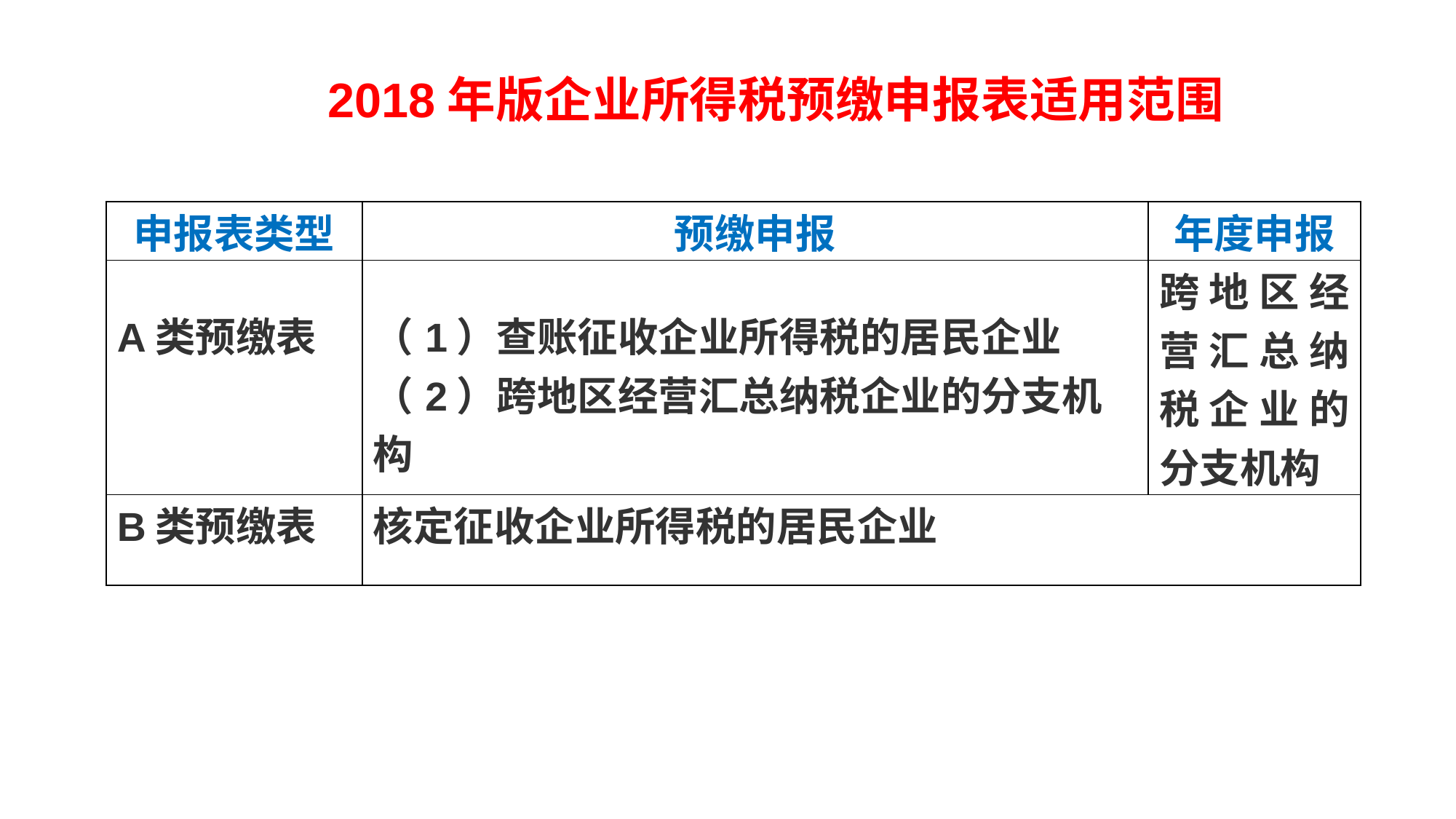

2018年版企业所得税预缴申报表适用范围

| 申报表类型 | 预缴申报 | 年度申报 |
| --- | --- | --- |
| A类预缴表 | （1）查账征收企业所得税的居民企业 （2）跨地区经营汇总纳税企业的分支机构 | 跨地区经营汇总纳税企业的分支机构 |
| B类预缴表 | 核定征收企业所得税的居民企业 |  |